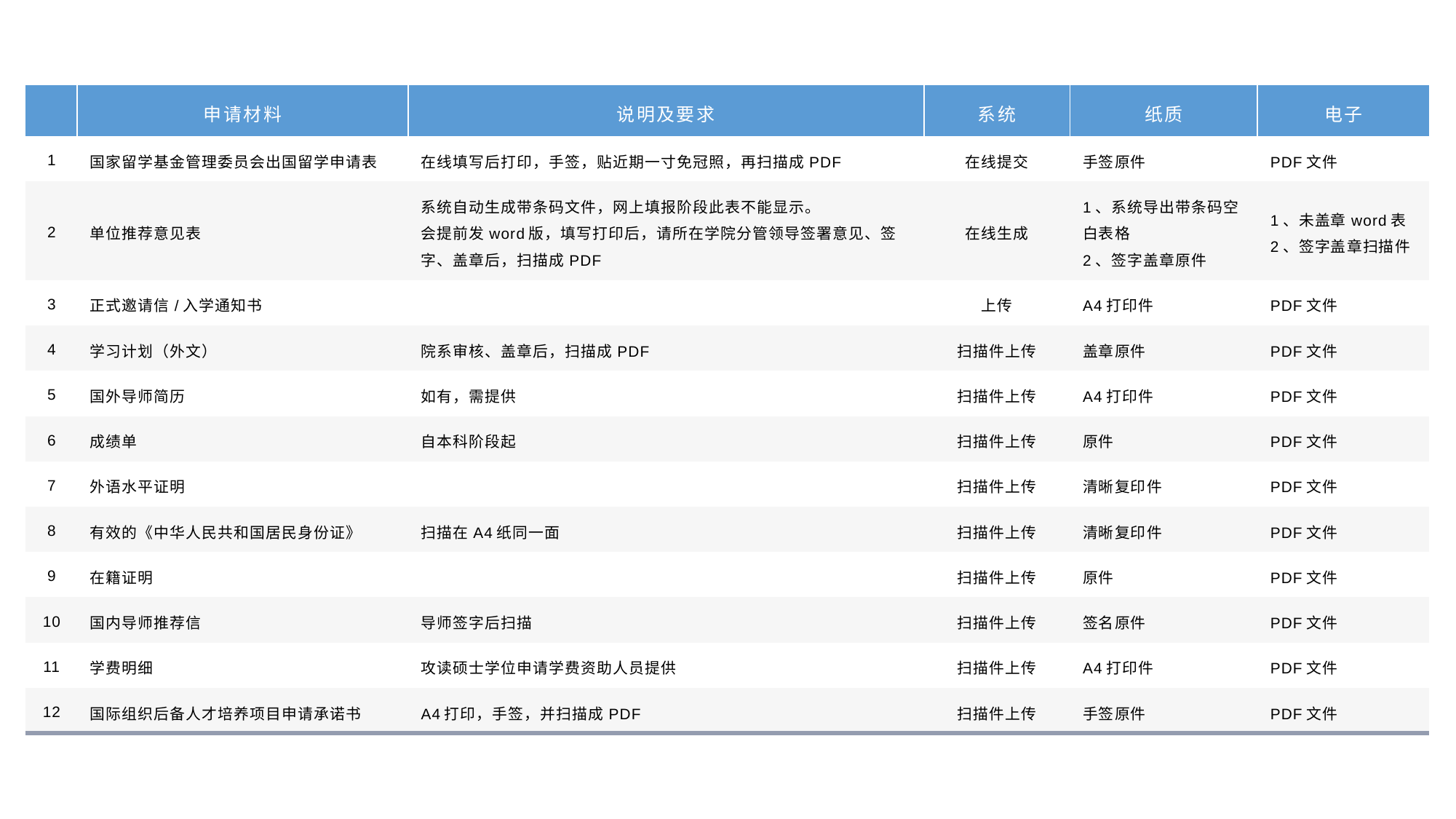

|  | 申请材料 | 说明及要求 | 系统 | 纸质 | 电子 |
| --- | --- | --- | --- | --- | --- |
| 1 | 国家留学基金管理委员会出国留学申请表 | 在线填写后打印，手签，贴近期一寸免冠照，再扫描成PDF | 在线提交 | 手签原件 | PDF文件 |
| 2 | 单位推荐意见表 | 系统自动生成带条码文件，网上填报阶段此表不能显示。 会提前发word版，填写打印后，请所在学院分管领导签署意见、签字、盖章后，扫描成PDF | 在线生成 | 1、系统导出带条码空白表格 2、签字盖章原件 | 1、未盖章word表 2、签字盖章扫描件 |
| 3 | 正式邀请信/入学通知书 |  | 上传 | A4打印件 | PDF文件 |
| 4 | 学习计划（外文） | 院系审核、盖章后，扫描成PDF | 扫描件上传 | 盖章原件 | PDF文件 |
| 5 | 国外导师简历 | 如有，需提供 | 扫描件上传 | A4打印件 | PDF文件 |
| 6 | 成绩单 | 自本科阶段起 | 扫描件上传 | 原件 | PDF文件 |
| 7 | 外语水平证明 |  | 扫描件上传 | 清晰复印件 | PDF文件 |
| 8 | 有效的《中华人民共和国居民身份证》 | 扫描在A4纸同一面 | 扫描件上传 | 清晰复印件 | PDF文件 |
| 9 | 在籍证明 |  | 扫描件上传 | 原件 | PDF文件 |
| 10 | 国内导师推荐信 | 导师签字后扫描 | 扫描件上传 | 签名原件 | PDF文件 |
| 11 | 学费明细 | 攻读硕士学位申请学费资助人员提供 | 扫描件上传 | A4打印件 | PDF文件 |
| 12 | 国际组织后备人才培养项目申请承诺书 | A4打印，手签，并扫描成PDF | 扫描件上传 | 手签原件 | PDF文件 |